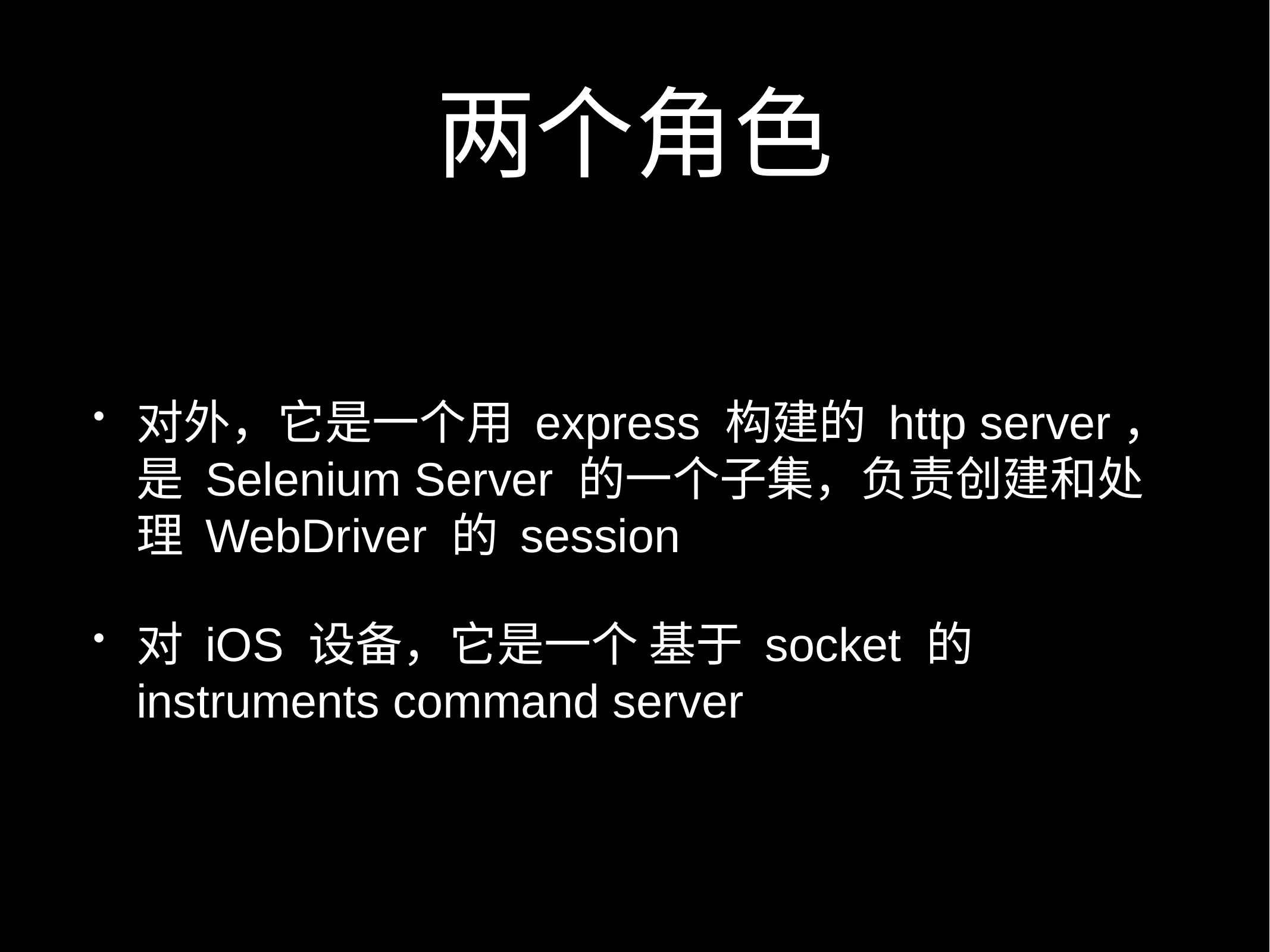

# 两个角色
对外，它是一个用 express 构建的 http server，是 Selenium Server 的一个子集，负责创建和处理 WebDriver 的 session
对 iOS 设备，它是一个 基于 socket 的 instruments command server